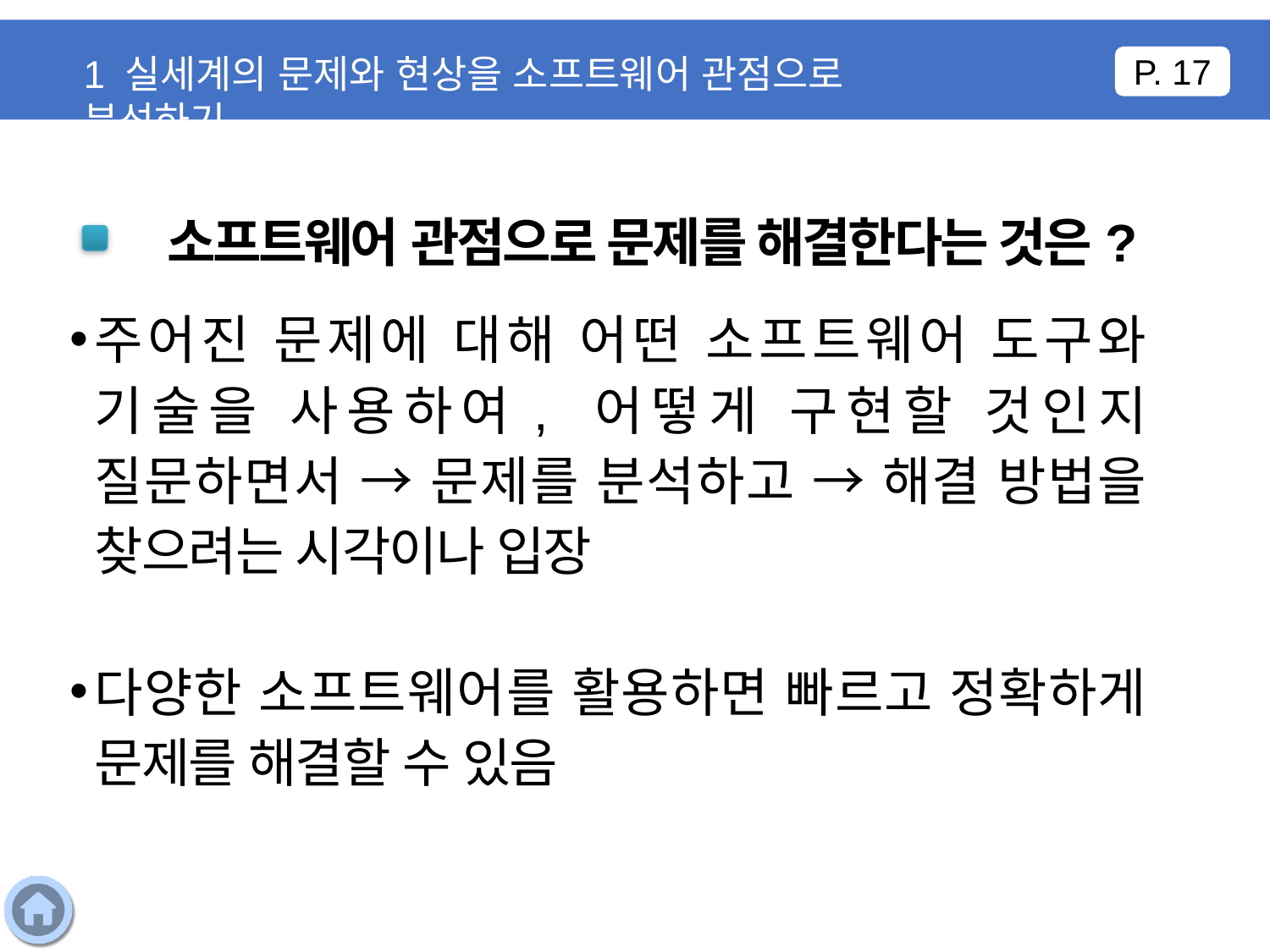

1 실세계의 문제와 현상을 소프트웨어 관점으로 분석하기
P. 17
 소프트웨어 관점으로 문제를 해결한다는 것은?

주어진 문제에 대해 어떤 소프트웨어 도구와 기술을 사용하여, 어떻게 구현할 것인지 질문하면서 → 문제를 분석하고 → 해결 방법을 찾으려는 시각이나 입장

다양한 소프트웨어를 활용하면 빠르고 정확하게 문제를 해결할 수 있음